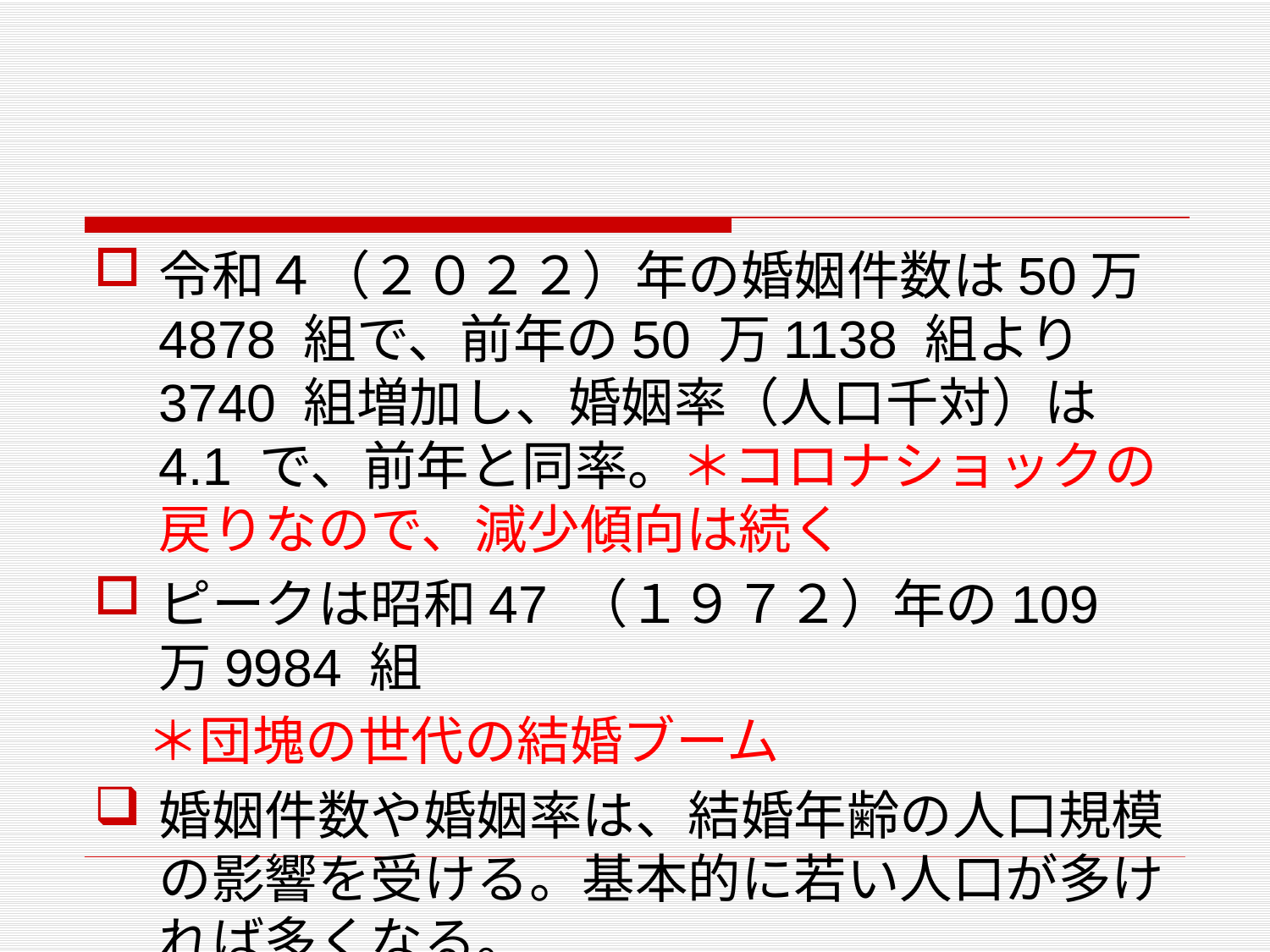

#
令和４（２０２２）年の婚姻件数は50万4878 組で、前年の50 万1138 組より3740 組増加し、婚姻率（人口千対）は4.1 で、前年と同率。＊コロナショックの戻りなので、減少傾向は続く
ピークは昭和47 （１９７２）年の109 万9984 組
　＊団塊の世代の結婚ブーム
婚姻件数や婚姻率は、結婚年齢の人口規模の影響を受ける。基本的に若い人口が多ければ多くなる。